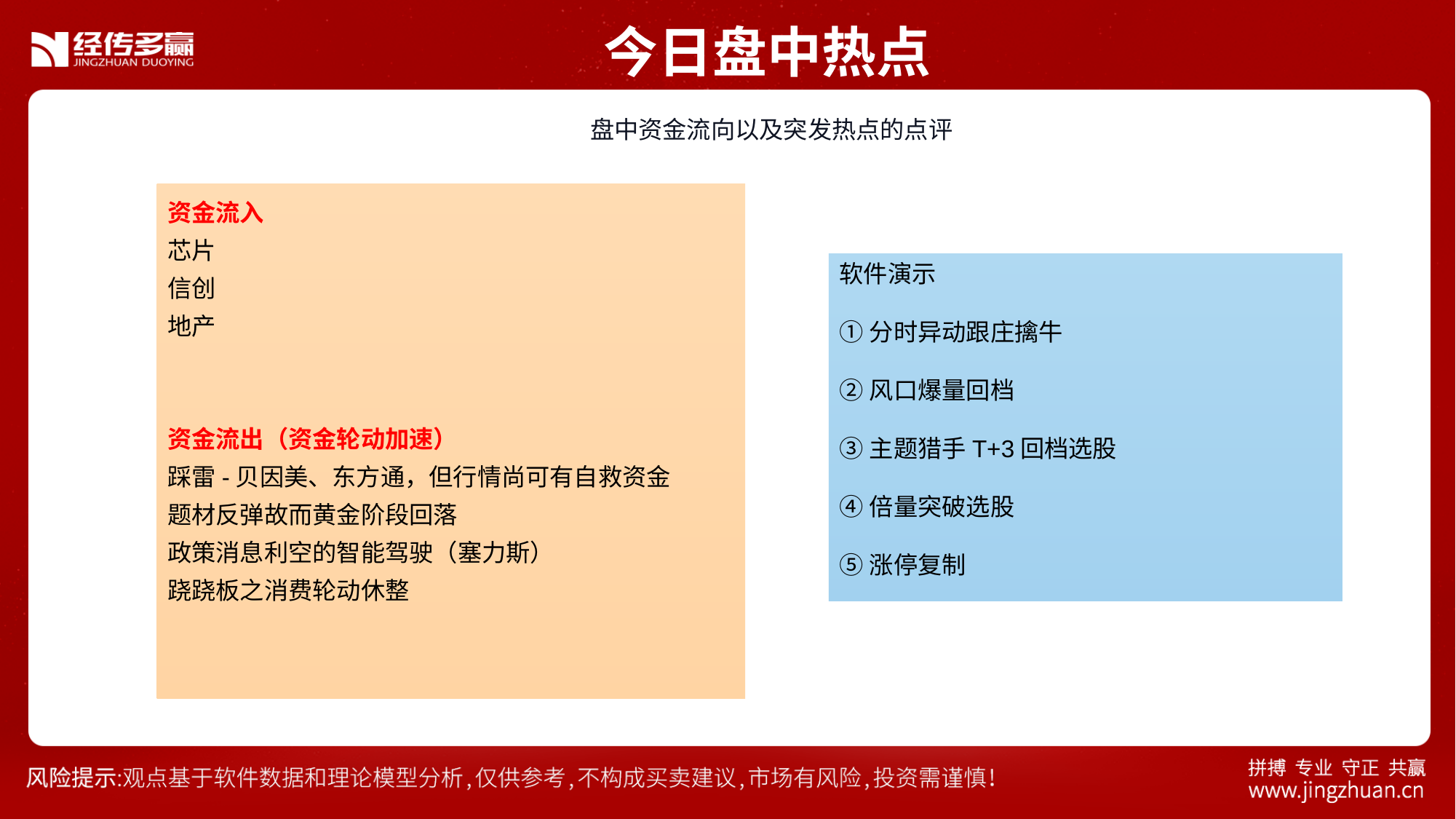

今日盘中热点
          盘中资金流向以及突发热点的点评

资金流入
芯片
信创
地产

资金流出（资金轮动加速）
踩雷-贝因美、东方通，但行情尚可有自救资金
题材反弹故而黄金阶段回落
政策消息利空的智能驾驶（塞力斯）
跷跷板之消费轮动休整
软件演示

①分时异动跟庄擒牛

②风口爆量回档

③主题猎手T+3回档选股

④倍量突破选股

⑤涨停复制